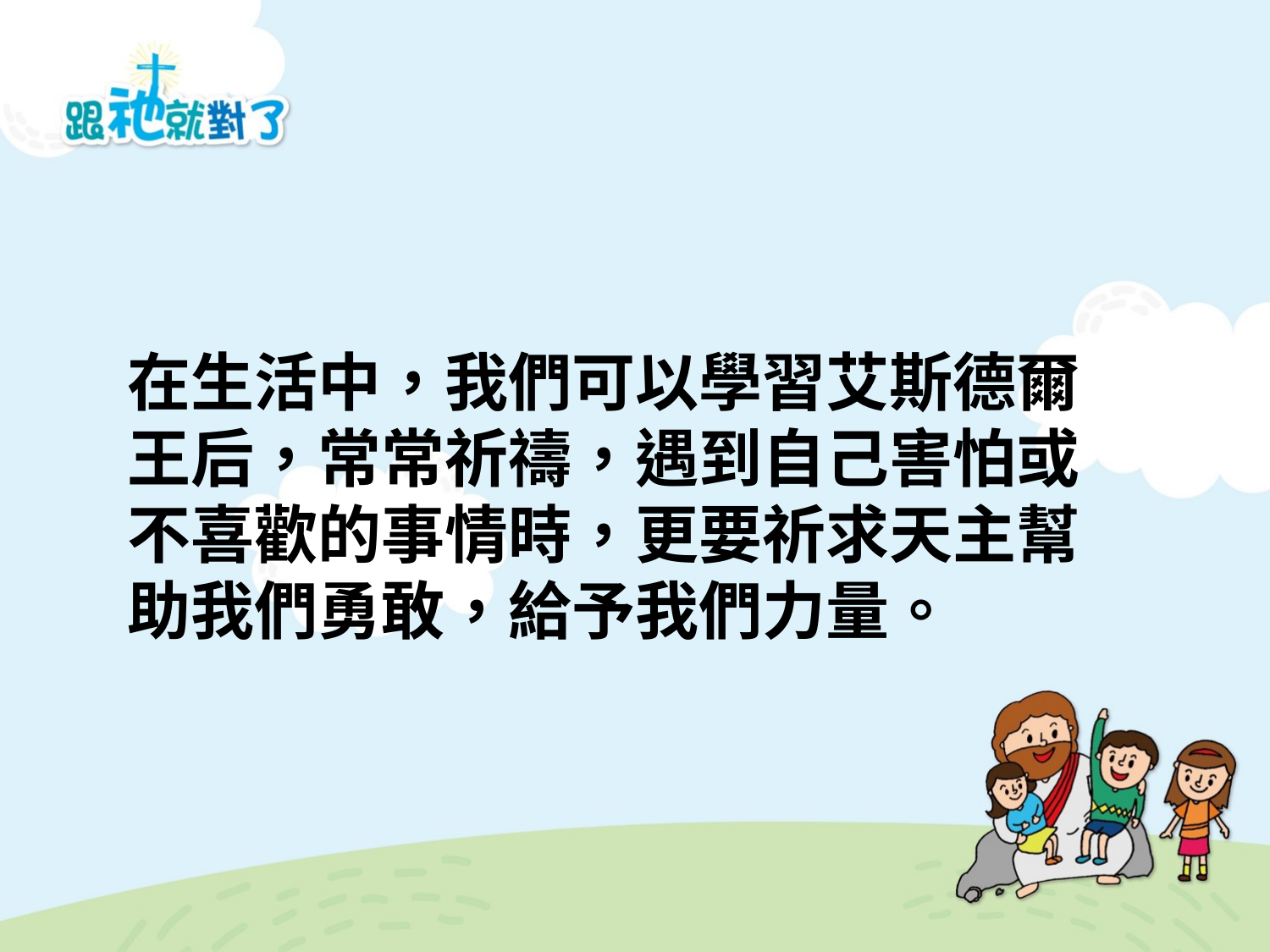

在生活中，我們可以學習艾斯德爾王后，常常祈禱，遇到自己害怕或不喜歡的事情時，更要祈求天主幫助我們勇敢，給予我們力量。